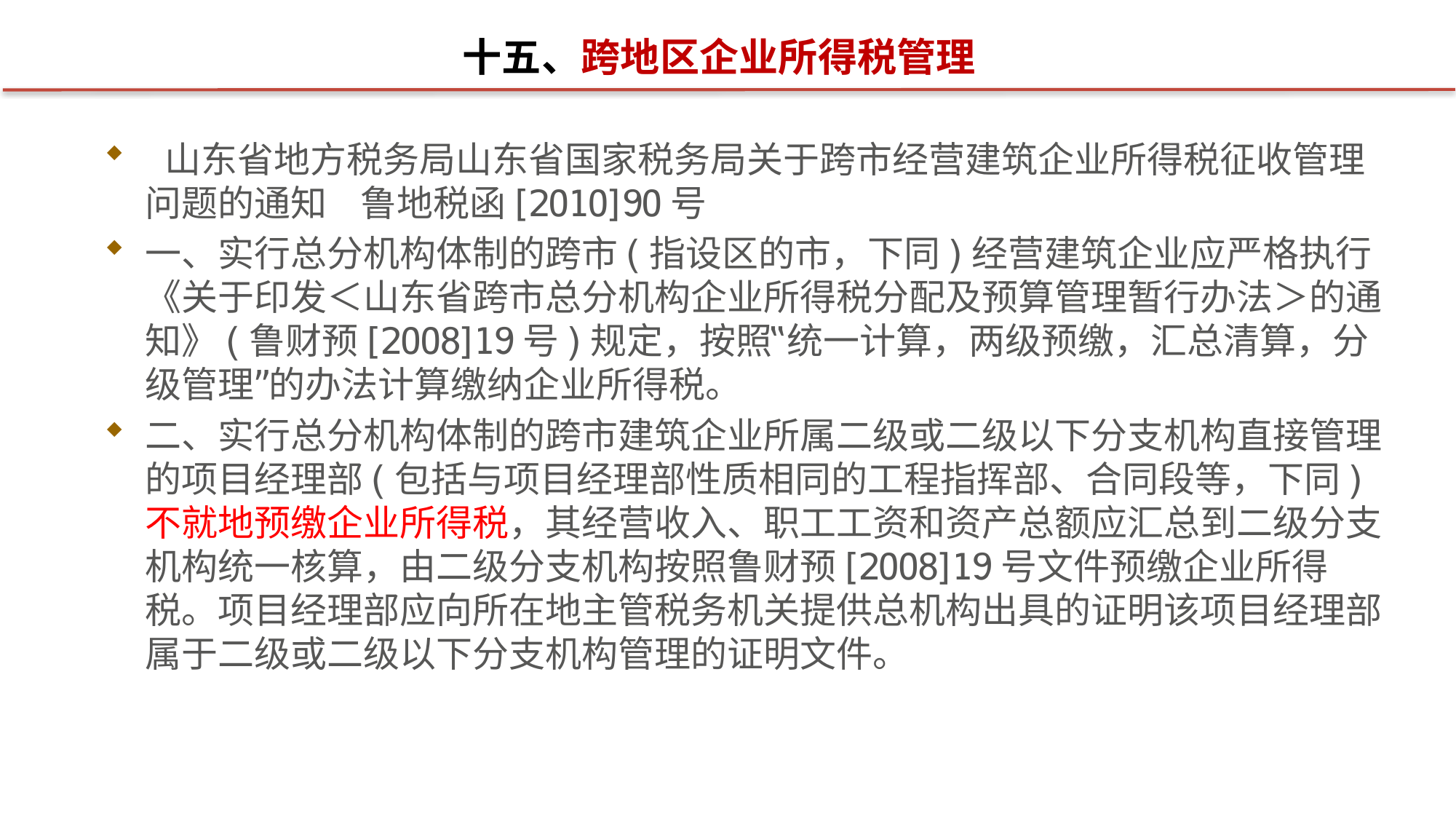

# 十五、跨地区企业所得税管理
 山东省地方税务局山东省国家税务局关于跨市经营建筑企业所得税征收管理问题的通知   鲁地税函[2010]90号
一、实行总分机构体制的跨市(指设区的市，下同)经营建筑企业应严格执行《关于印发＜山东省跨市总分机构企业所得税分配及预算管理暂行办法＞的通知》(鲁财预[2008]19号)规定，按照“统一计算，两级预缴，汇总清算，分级管理”的办法计算缴纳企业所得税。
二、实行总分机构体制的跨市建筑企业所属二级或二级以下分支机构直接管理的项目经理部(包括与项目经理部性质相同的工程指挥部、合同段等，下同)不就地预缴企业所得税，其经营收入、职工工资和资产总额应汇总到二级分支机构统一核算，由二级分支机构按照鲁财预[2008]19号文件预缴企业所得税。项目经理部应向所在地主管税务机关提供总机构出具的证明该项目经理部属于二级或二级以下分支机构管理的证明文件。